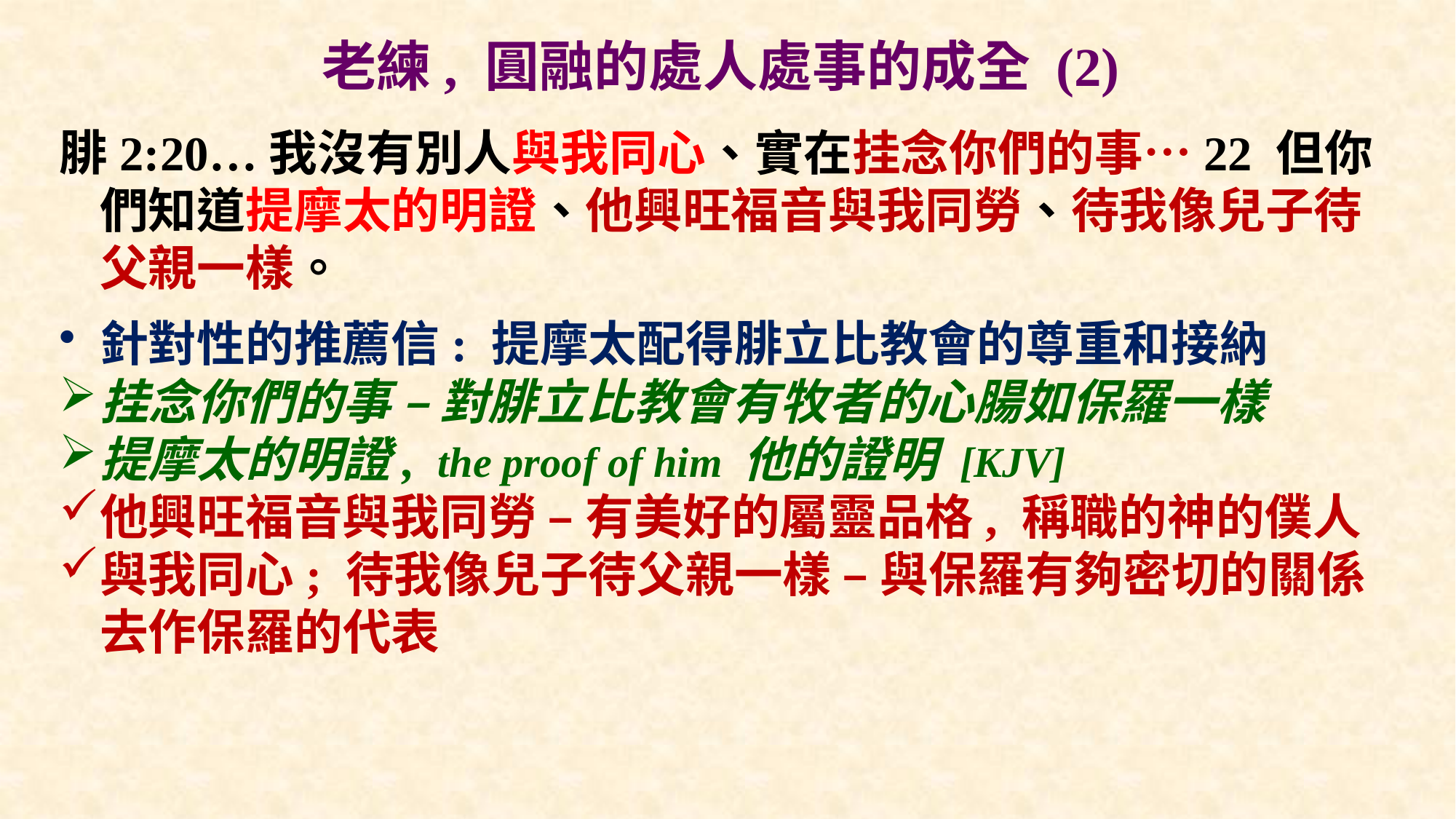

# 老練, 圓融的處人處事的成全 (2)
腓2:20…我沒有別人與我同心、實在挂念你們的事…22 但你們知道提摩太的明證、他興旺福音與我同勞、待我像兒子待父親一樣。
針對性的推薦信: 提摩太配得腓立比教會的尊重和接納
挂念你們的事 – 對腓立比教會有牧者的心腸如保羅一樣
提摩太的明證,  the proof of him 他的證明 [KJV]
他興旺福音與我同勞 – 有美好的屬靈品格, 稱職的神的僕人
與我同心; 待我像兒子待父親一樣 – 與保羅有夠密切的關係去作保羅的代表